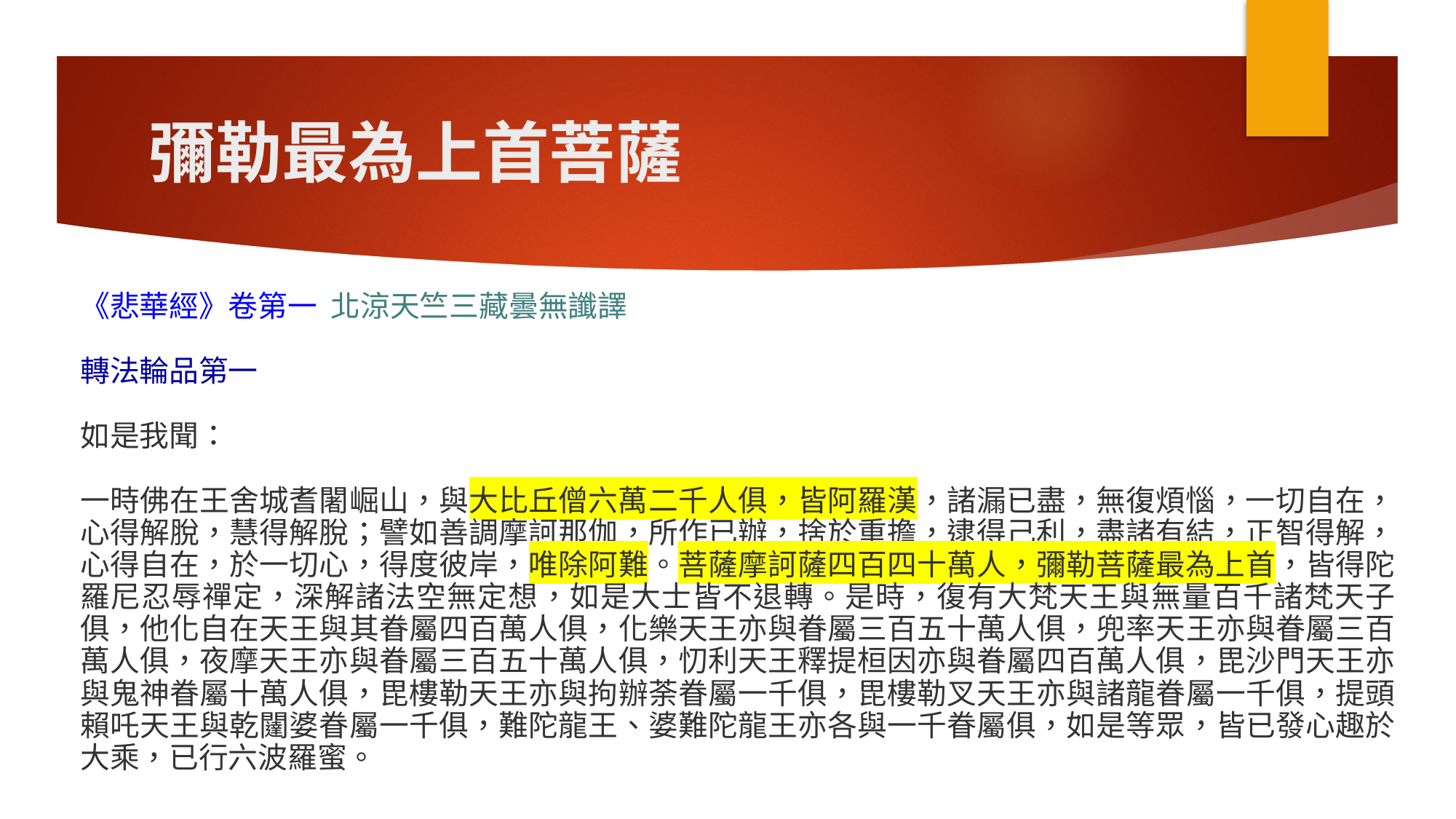

# 彌勒最為上首菩薩
《悲華經》卷第一  北涼天竺三藏曇無讖譯
轉法輪品第一
如是我聞：
一時佛在王舍城耆闍崛山，與大比丘僧六萬二千人俱，皆阿羅漢，諸漏已盡，無復煩惱，一切自在，心得解脫，慧得解脫；譬如善調摩訶那伽，所作已辦，捨於重擔，逮得己利，盡諸有結，正智得解，心得自在，於一切心，得度彼岸，唯除阿難。菩薩摩訶薩四百四十萬人，彌勒菩薩最為上首，皆得陀羅尼忍辱禪定，深解諸法空無定想，如是大士皆不退轉。是時，復有大梵天王與無量百千諸梵天子俱，他化自在天王與其眷屬四百萬人俱，化樂天王亦與眷屬三百五十萬人俱，兜率天王亦與眷屬三百萬人俱，夜摩天王亦與眷屬三百五十萬人俱，忉利天王釋提桓因亦與眷屬四百萬人俱，毘沙門天王亦與鬼神眷屬十萬人俱，毘樓勒天王亦與拘辦荼眷屬一千俱，毘樓勒叉天王亦與諸龍眷屬一千俱，提頭賴吒天王與乾闥婆眷屬一千俱，難陀龍王、婆難陀龍王亦各與一千眷屬俱，如是等眾，皆已發心趣於大乘，已行六波羅蜜。